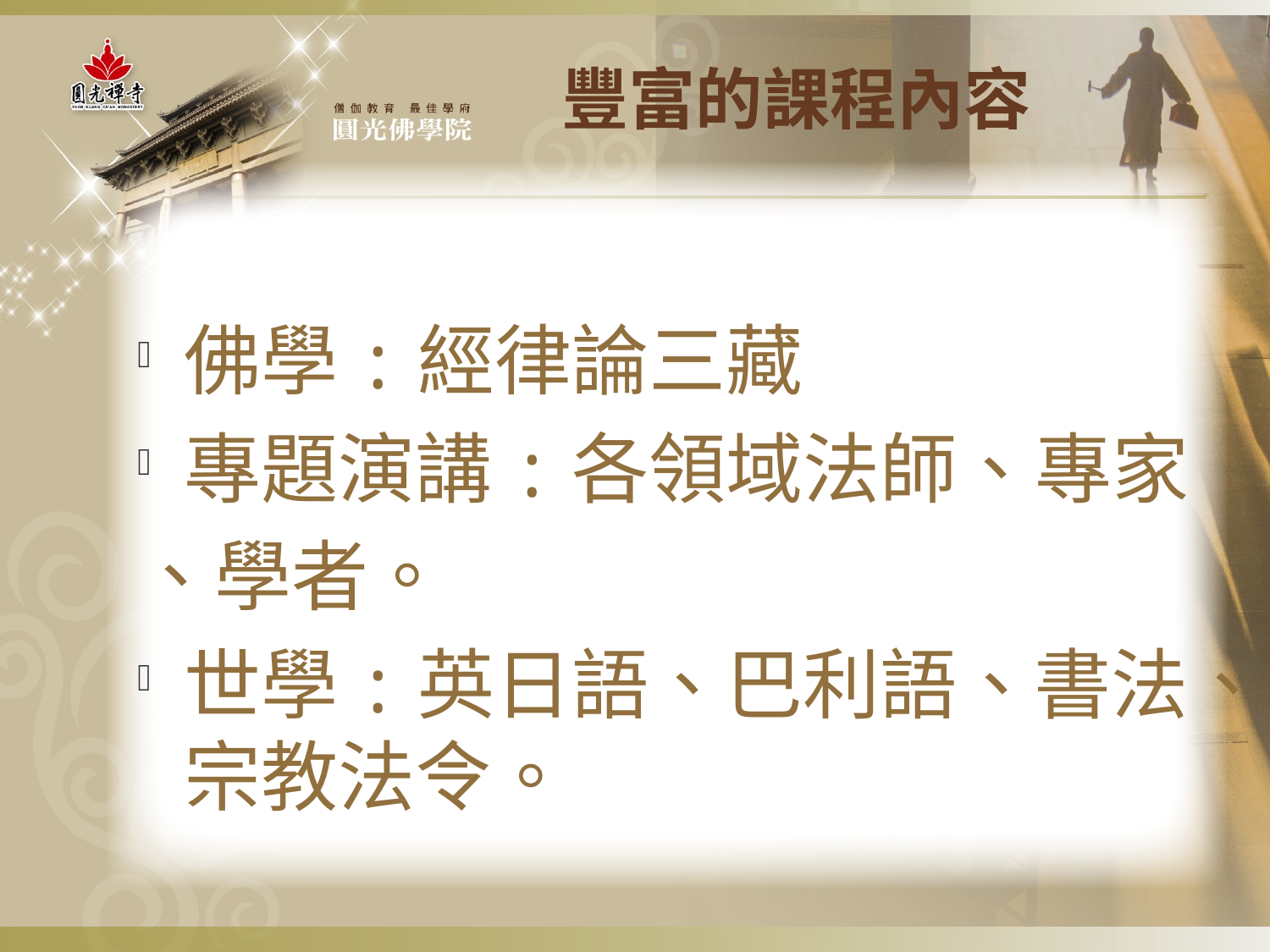

# 豐富的課程內容
佛學:經律論三藏
專題演講:各領域法師、專家
、學者。
世學:英日語、巴利語、書法、宗教法令。